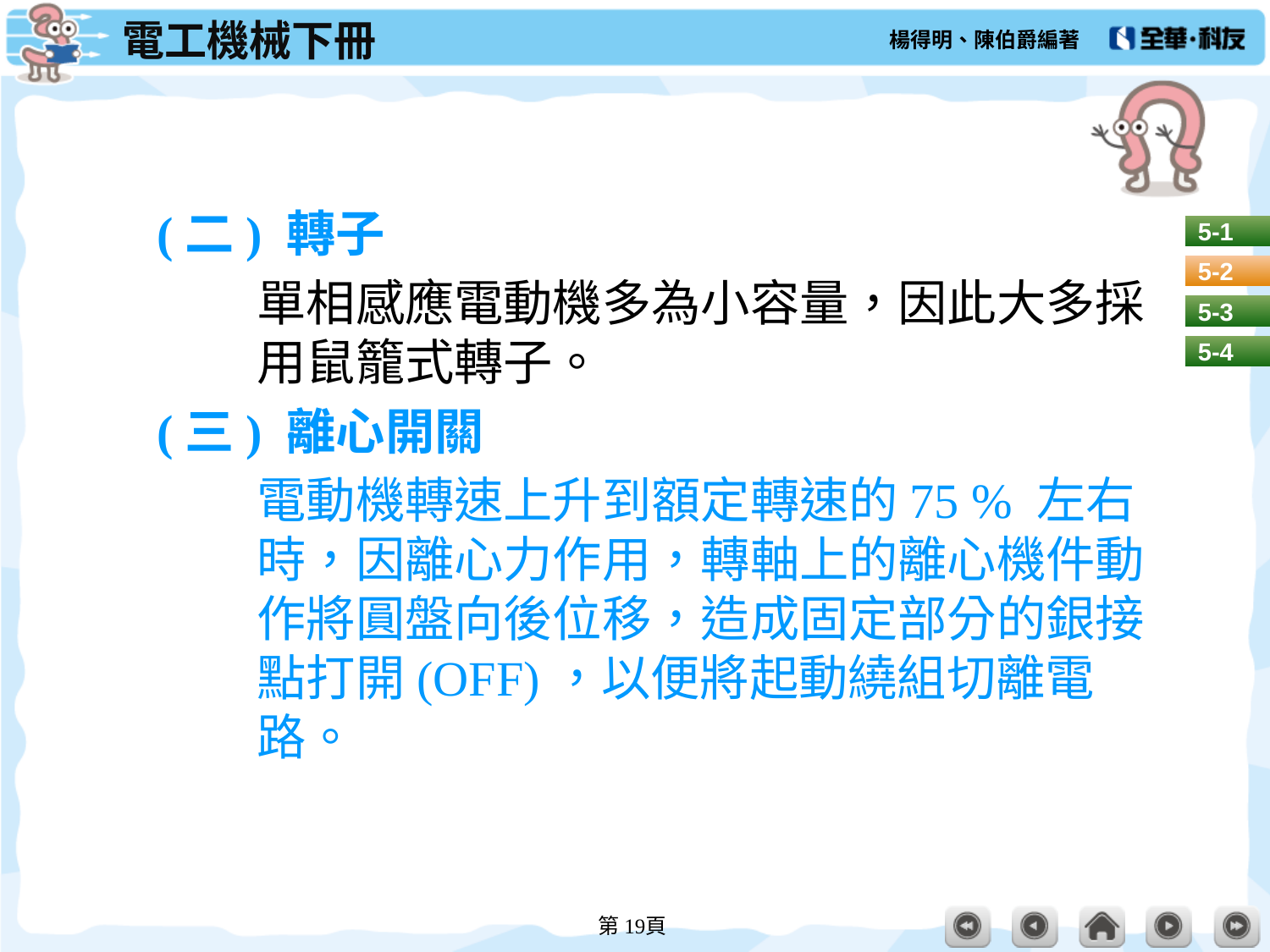

#
(二) 轉子
單相感應電動機多為小容量，因此大多採用鼠籠式轉子。
(三) 離心開關
電動機轉速上升到額定轉速的75 % 左右時，因離心力作用，轉軸上的離心機件動作將圓盤向後位移，造成固定部分的銀接點打開(OFF)，以便將起動繞組切離電路。